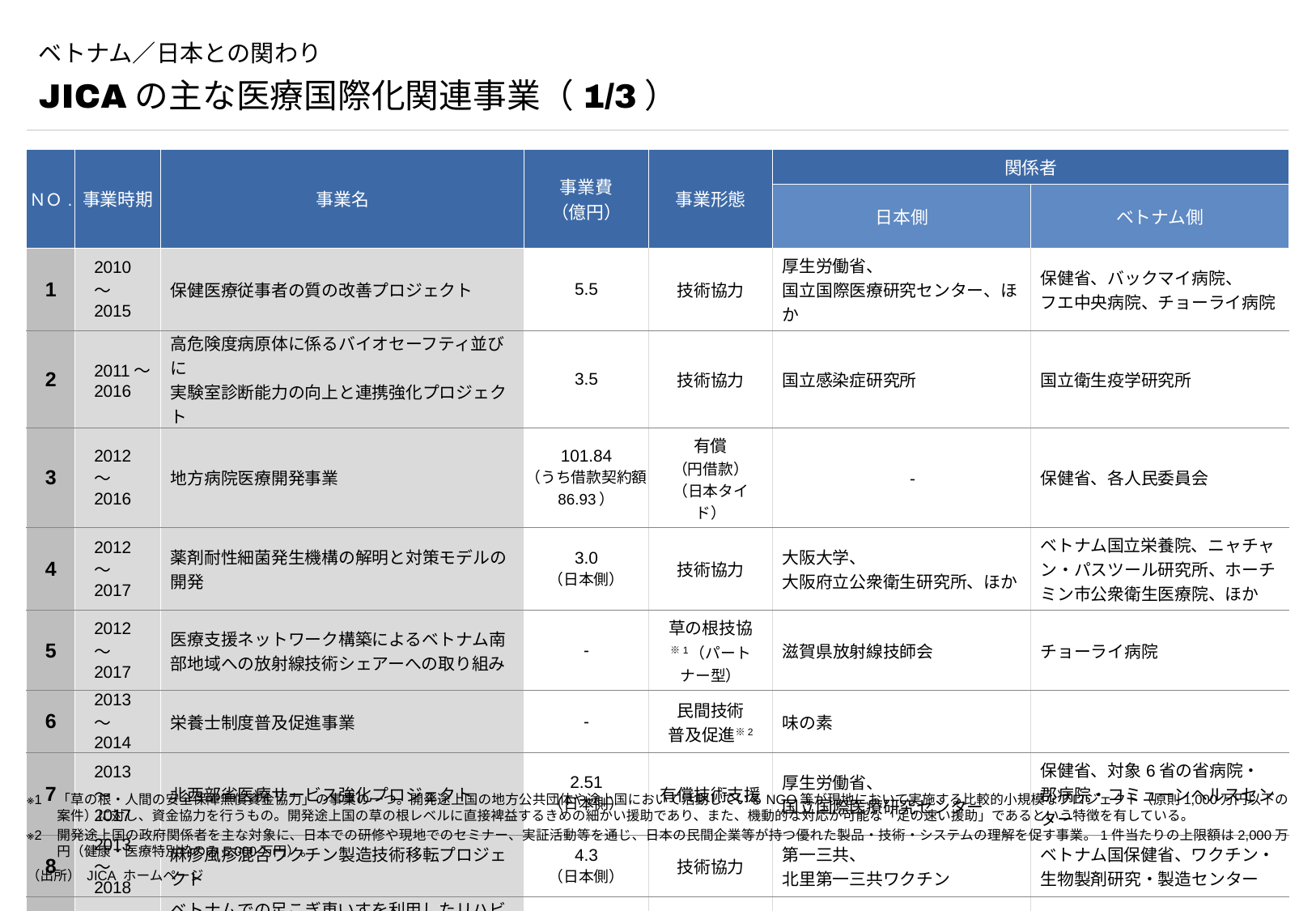

# ベトナム／日本との関わり
JICAの主な医療国際化関連事業（1/3）
| ＮＯ. | 事業時期 | 事業名 | 事業費 （億円） | 事業形態 | 関係者 |  |
| --- | --- | --- | --- | --- | --- | --- |
|  |  |  |  |  | 日本側 | ベトナム側 |
| 1 | 2010～2015 | 保健医療従事者の質の改善プロジェクト | 5.5 | 技術協力 | 厚生労働省、 国立国際医療研究センター、ほか | 保健省、バックマイ病院、 フエ中央病院、チョーライ病院 |
| 2 | 2011～2016 | 高危険度病原体に係るバイオセーフティ並びに 実験室診断能力の向上と連携強化プロジェクト | 3.5 | 技術協力 | 国立感染症研究所 | 国立衛生疫学研究所 |
| 3 | 2012～2016 | 地方病院医療開発事業 | 101.84 （うち借款契約額 86.93） | 有償 （円借款） （日本タイド） | - | 保健省、各人民委員会 |
| 4 | 2012～2017 | 薬剤耐性細菌発生機構の解明と対策モデルの 開発 | 3.0 （日本側） | 技術協力 | 大阪大学、 大阪府立公衆衛生研究所、ほか | ベトナム国立栄養院、ニャチャン・パスツール研究所、ホーチミン市公衆衛生医療院、ほか |
| 5 | 2012～2017 | 医療支援ネットワーク構築によるベトナム南部地域への放射線技術シェアーへの取り組み | - | 草の根技協※1（パートナー型） | 滋賀県放射線技師会 | チョーライ病院 |
| 6 | 2013～2014 | 栄養士制度普及促進事業 | - | 民間技術 普及促進※2 | 味の素 |  |
| 7 | 2013～2017 | 北西部省医療サービス強化プロジェクト | 2.51 （日本側） | 有償技術支援 | 厚生労働省、 国立国際医療研究センター | 保健省、対象6省の省病院・ 郡病院・コミューンヘルスセンター |
| 8 | 2013～2018 | 麻疹風疹混合ワクチン製造技術移転プロジェクト | 4.3 （日本側） | 技術協力 | 第一三共、 北里第一三共ワクチン | ベトナム国保健省、ワクチン・ 生物製剤研究・製造センター |
| 9 | 2014～2017 | ベトナムでの足こぎ車いすを利用したリハビリ モデル開発及び、リハビリ人材育成プロジェクト | - | 草の根技協※1 （地域提案型） | TESS、仙台大学、re:terra、 日本テピア | バックマイ病院リハビリテーションセンター、地方病院・医療組織 |
※1	「草の根・人間の安全保障無償資金協力」の事業の一つ。開発途上国の地方公共団体や途上国において活動しているNGO等が現地において実施する比較的小規模なプロジェクト（原則1,000万円以下の案件）に対し、資金協力を行うもの。開発途上国の草の根レベルに直接裨益するきめの細かい援助であり、また、機動的な対応が可能な「足の速い援助」であるという特徴を有している。
※2	開発途上国の政府関係者を主な対象に、日本での研修や現地でのセミナー、実証活動等を通じ、日本の民間企業等が持つ優れた製品・技術・システムの理解を促す事業。1件当たりの上限額は2,000万円（健康・医療特別枠のみ5,000万円）。
（出所） JICA ホームページ